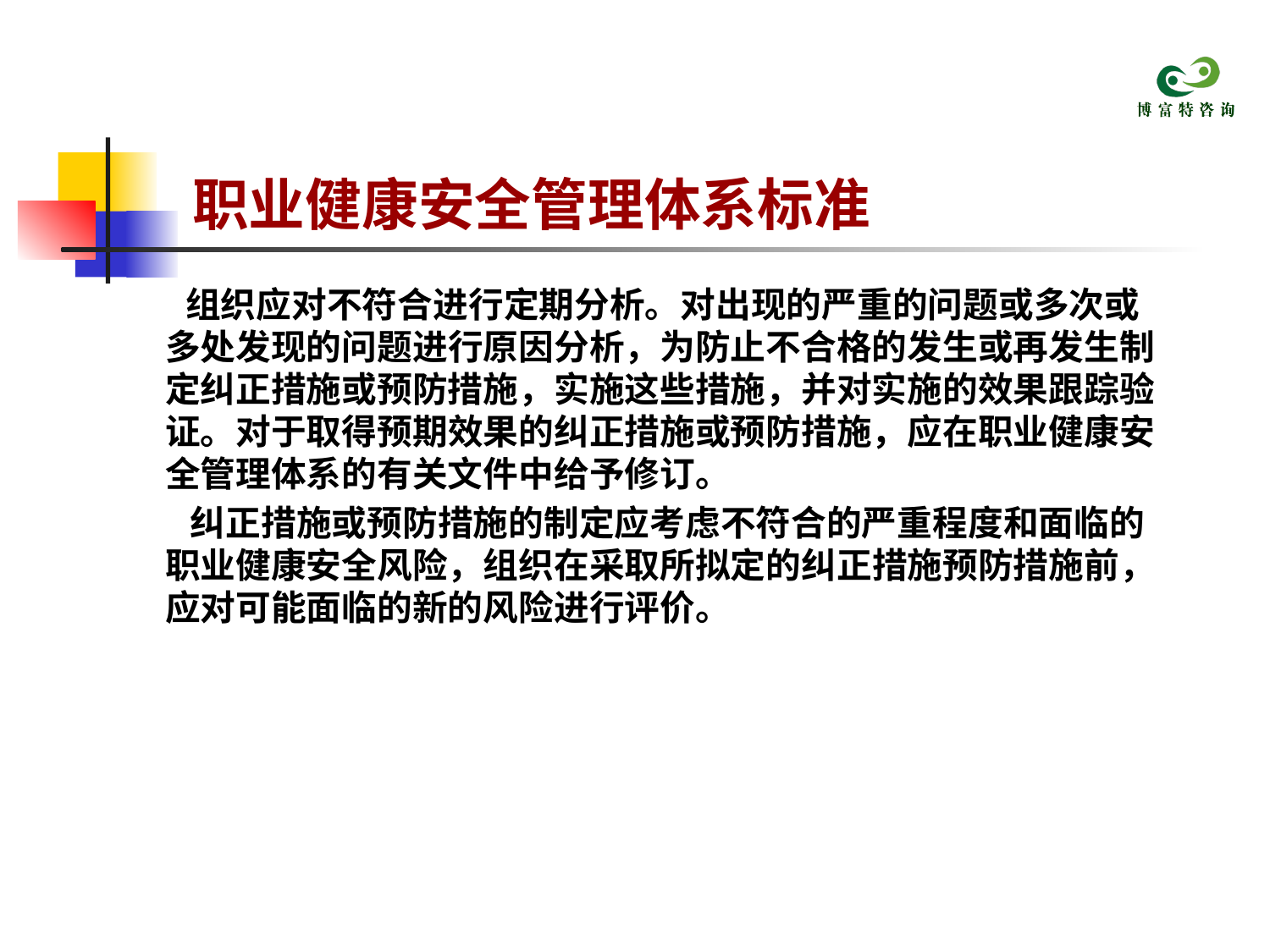

# 职业健康安全管理体系标准
         组织应对不符合进行定期分析。对出现的严重的问题或多次或多处发现的问题进行原因分析，为防止不合格的发生或再发生制定纠正措施或预防措施，实施这些措施，并对实施的效果跟踪验证。对于取得预期效果的纠正措施或预防措施，应在职业健康安全管理体系的有关文件中给予修订。
        纠正措施或预防措施的制定应考虑不符合的严重程度和面临的职业健康安全风险，组织在采取所拟定的纠正措施预防措施前，应对可能面临的新的风险进行评价。

145